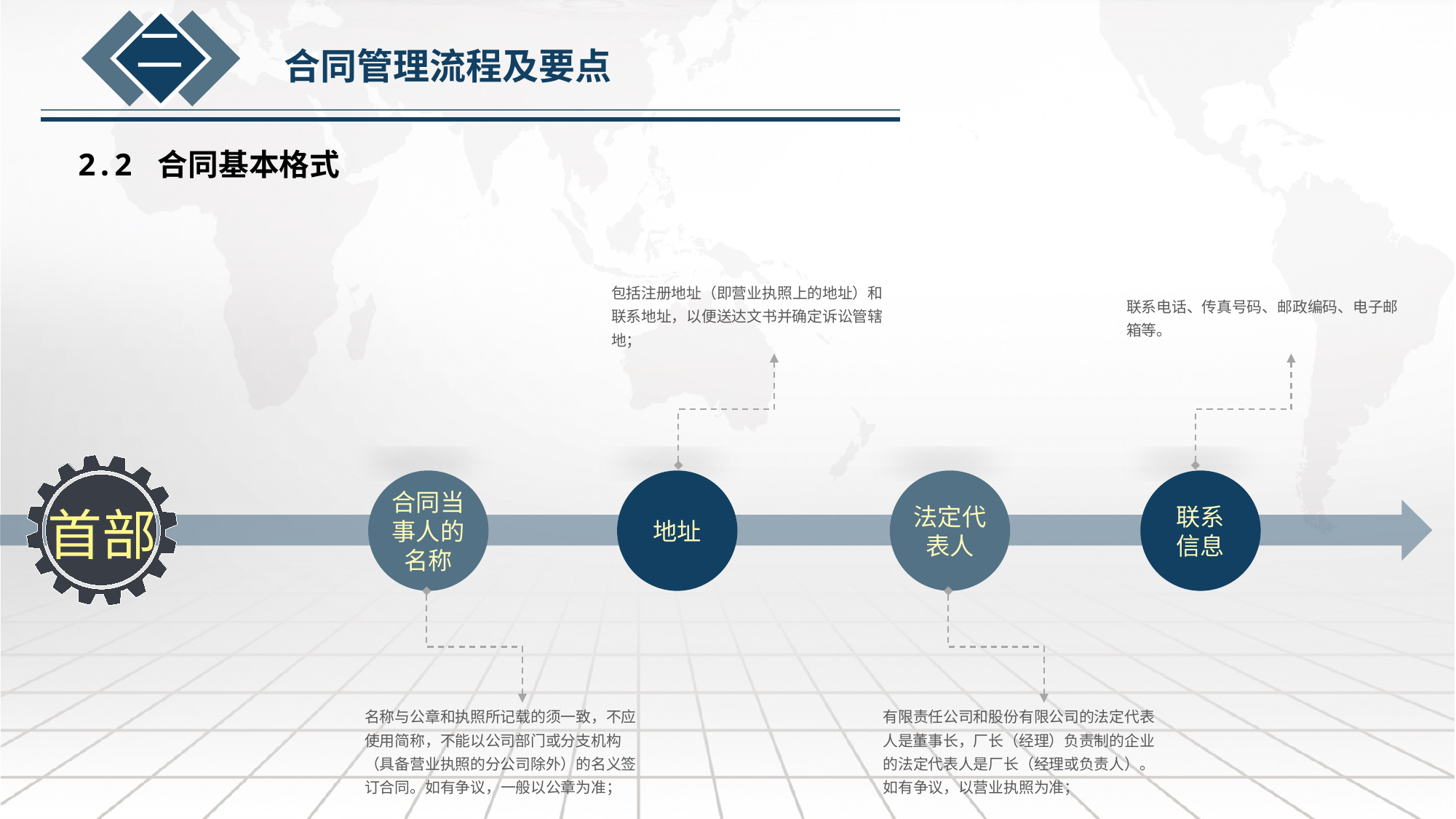

二

合同管理流程及要点
2.2 合同基本格式
包括注册地址（即营业执照上的地址）和联系地址，以便送达文书并确定诉讼管辖地；
联系电话、传真号码、邮政编码、电子邮箱等。

合同当事人的名称
地址
法定代表人
联系
信息
首部

名称与公章和执照所记载的须一致，不应使用简称，不能以公司部门或分支机构（具备营业执照的分公司除外）的名义签订合同。如有争议，一般以公章为准；
有限责任公司和股份有限公司的法定代表人是董事长，厂长（经理）负责制的企业的法定代表人是厂长（经理或负责人）。如有争议，以营业执照为准；